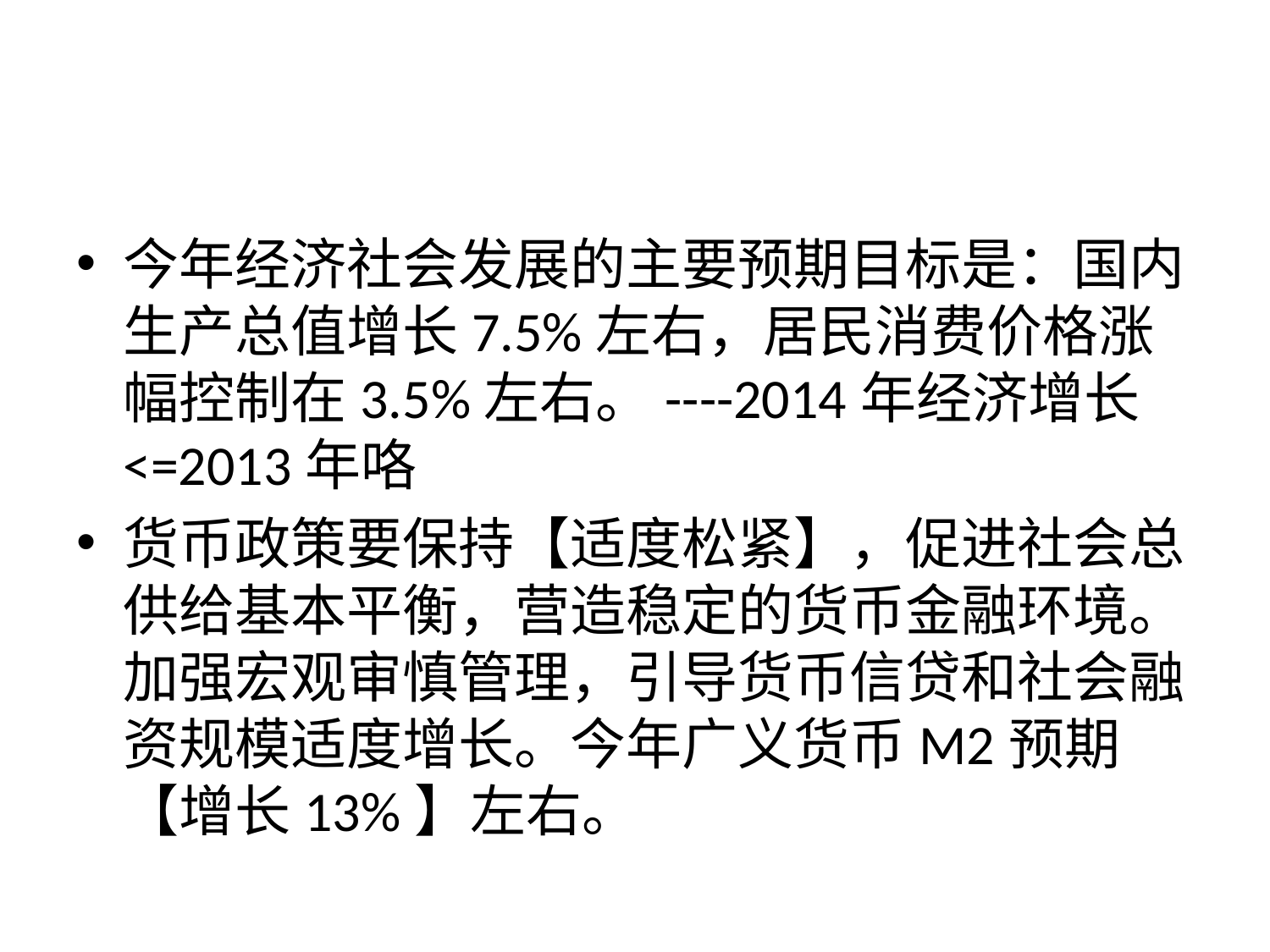

今年经济社会发展的主要预期目标是：国内生产总值增长7.5%左右，居民消费价格涨幅控制在3.5%左右。----2014年经济增长<=2013年咯
货币政策要保持【适度松紧】，促进社会总供给基本平衡，营造稳定的货币金融环境。加强宏观审慎管理，引导货币信贷和社会融资规模适度增长。今年广义货币M2预期【增长13%】左右。